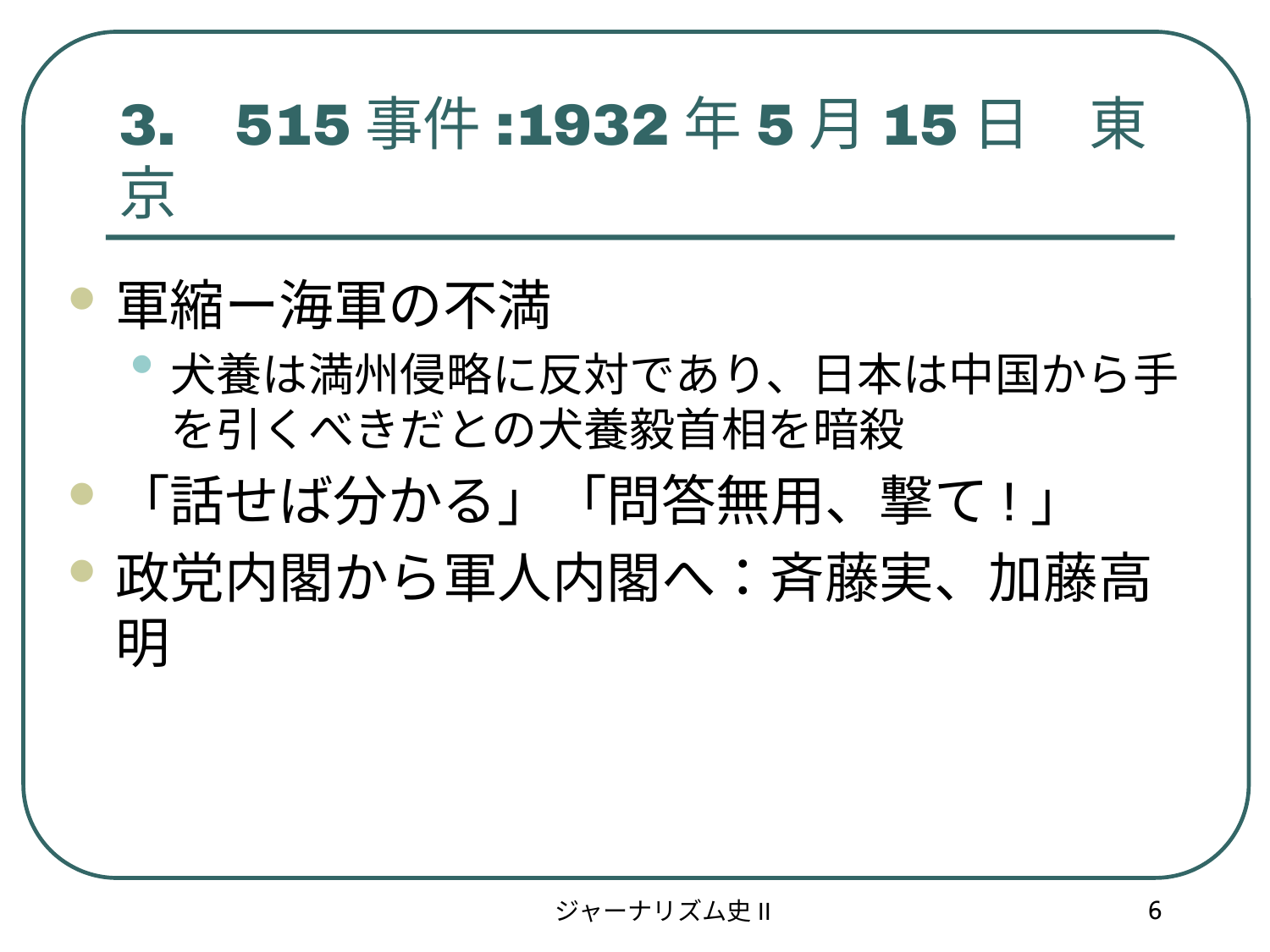

3.   515事件:1932年5月15日　東京
軍縮ー海軍の不満
犬養は満州侵略に反対であり、日本は中国から手を引くべきだとの犬養毅首相を暗殺
「話せば分かる」「問答無用、撃て!」
政党内閣から軍人内閣へ：斉藤実、加藤高明

6
ジャーナリズム史II